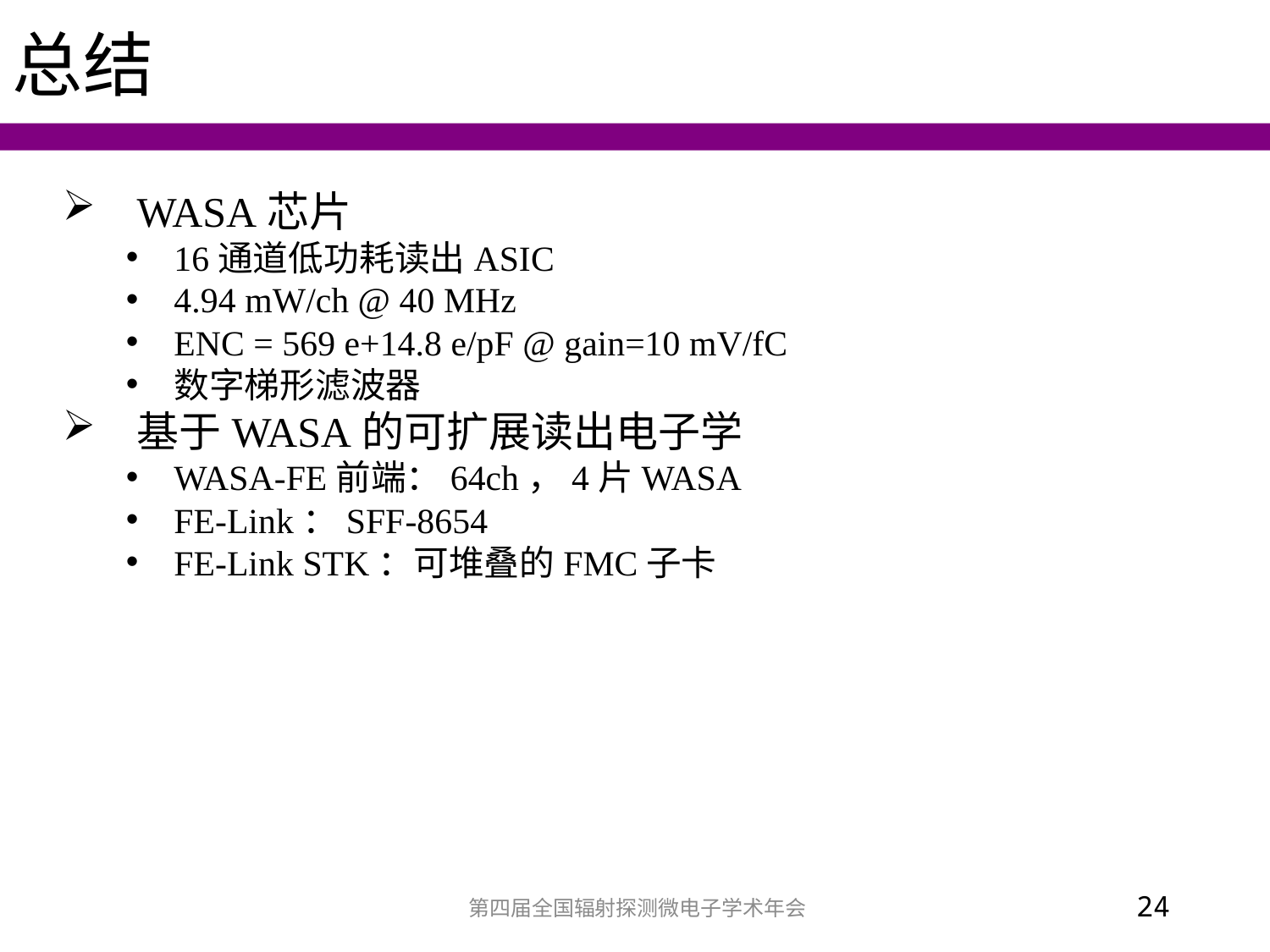

总结
WASA芯片
16通道低功耗读出ASIC
4.94 mW/ch @ 40 MHz
ENC = 569 e+14.8 e/pF @ gain=10 mV/fC
数字梯形滤波器
基于WASA的可扩展读出电子学
WASA-FE前端：64ch，4片WASA
FE-Link：SFF-8654
FE-Link STK：可堆叠的FMC子卡

第四届全国辐射探测微电子学术年会
24